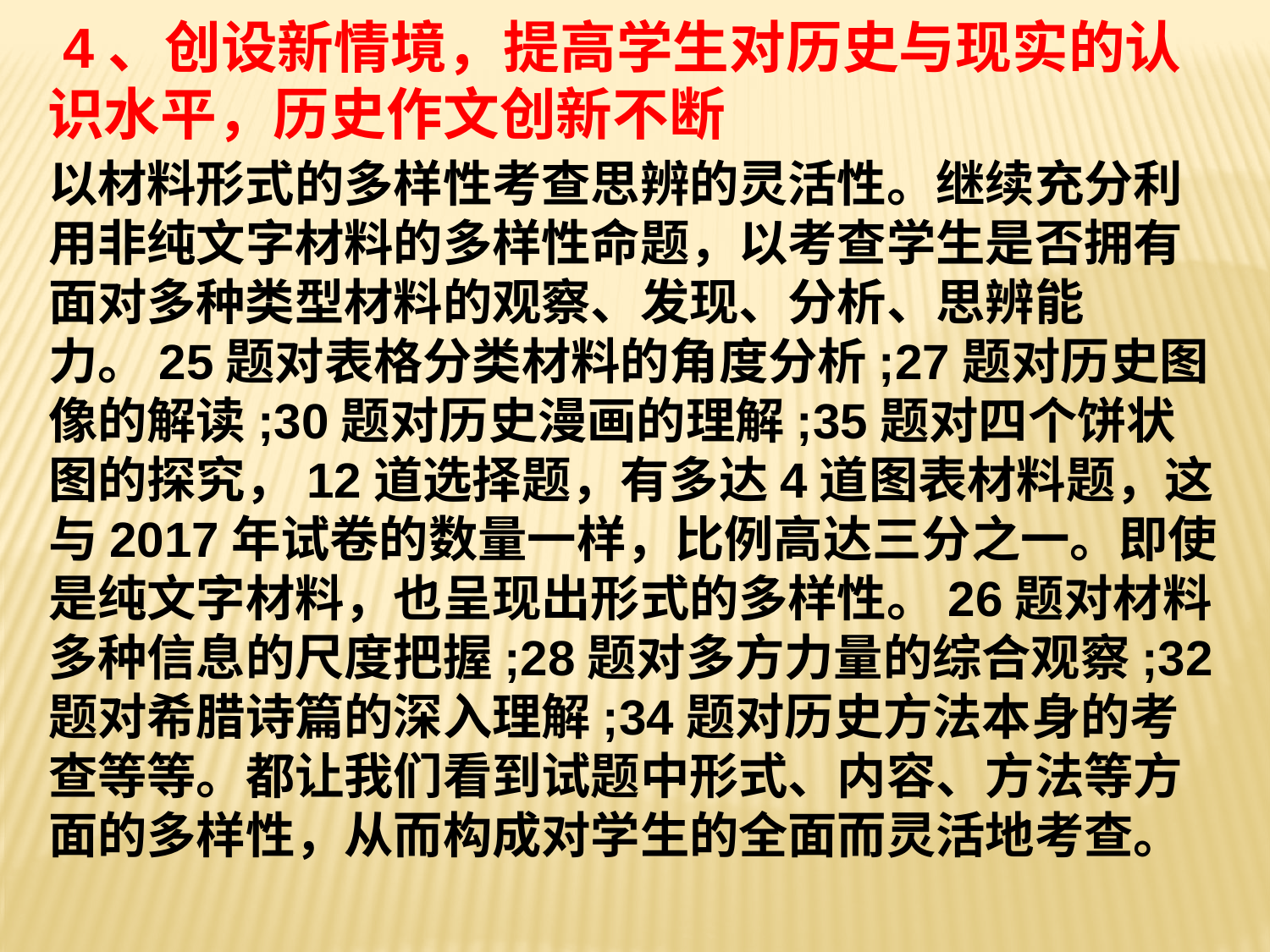

4、创设新情境，提高学生对历史与现实的认识水平，历史作文创新不断

以材料形式的多样性考查思辨的灵活性。继续充分利用非纯文字材料的多样性命题，以考查学生是否拥有面对多种类型材料的观察、发现、分析、思辨能力。25题对表格分类材料的角度分析;27题对历史图像的解读;30题对历史漫画的理解;35题对四个饼状图的探究，12道选择题，有多达4道图表材料题，这与2017年试卷的数量一样，比例高达三分之一。即使是纯文字材料，也呈现出形式的多样性。26题对材料多种信息的尺度把握;28题对多方力量的综合观察;32题对希腊诗篇的深入理解;34题对历史方法本身的考查等等。都让我们看到试题中形式、内容、方法等方面的多样性，从而构成对学生的全面而灵活地考查。